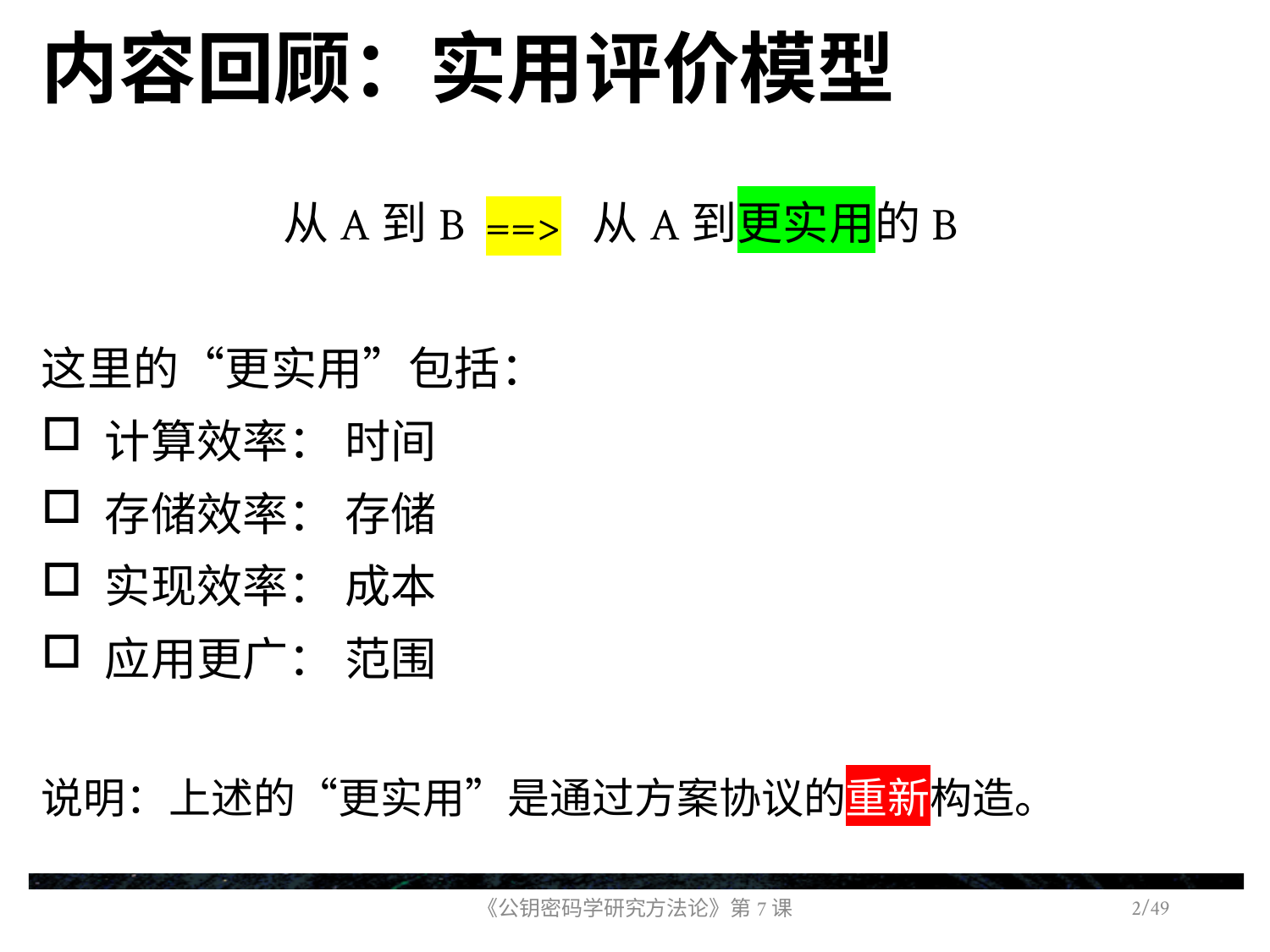

# 内容回顾：实用评价模型
从A到B  ==>  从A到更实用的B

这里的“更实用”包括：
计算效率： 时间
存储效率： 存储
实现效率： 成本
应用更广： 范围

说明：上述的“更实用”是通过方案协议的重新构造。
《公钥密码学研究方法论》第7课
2/49